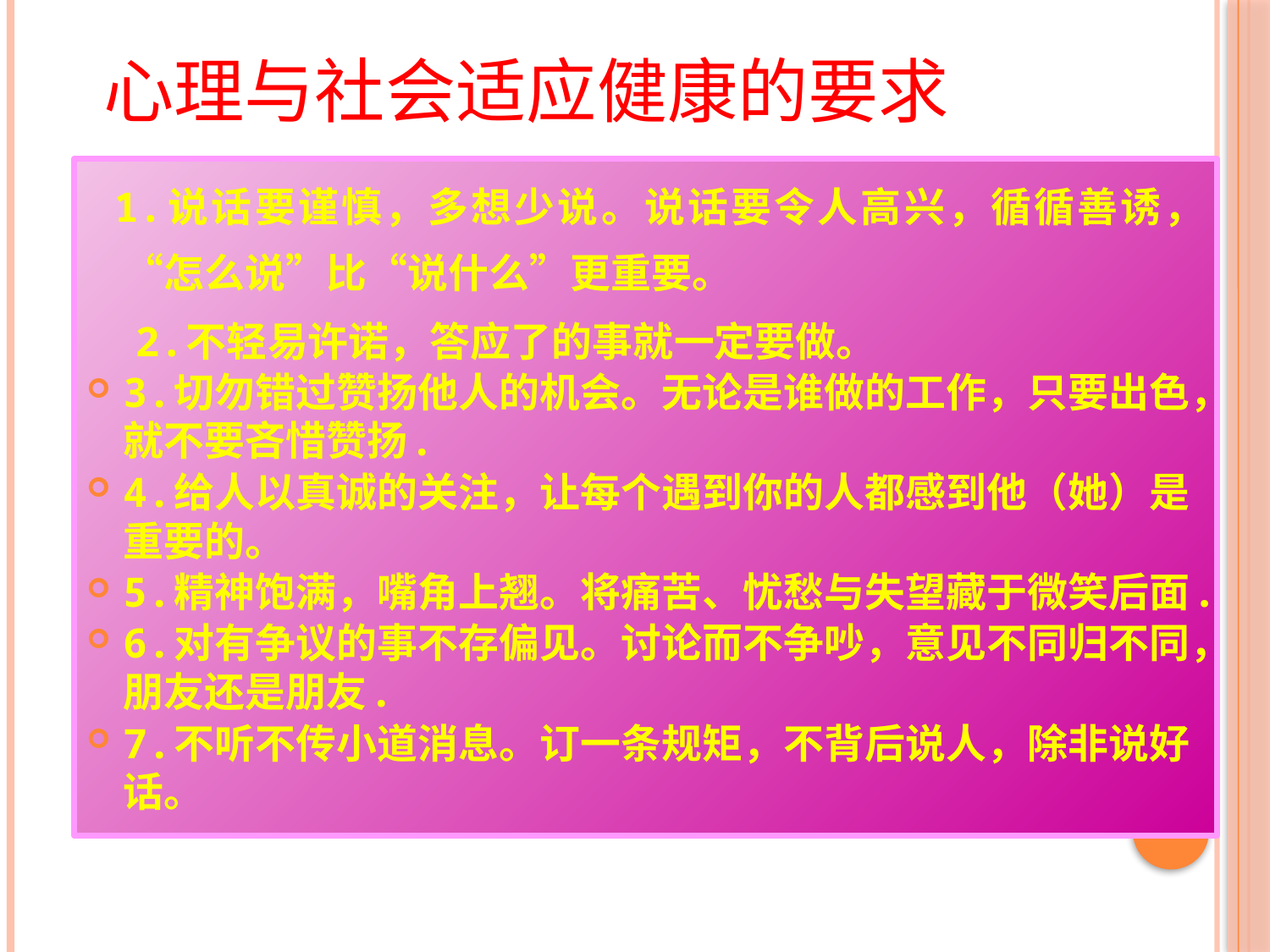

# 心理与社会适应健康的要求
    1.说话要谨慎，多想少说。说话要令人高兴，循循善诱，“怎么说”比“说什么”更重要。
  2.不轻易许诺，答应了的事就一定要做。
3.切勿错过赞扬他人的机会。无论是谁做的工作，只要出色，就不要吝惜赞扬.
4.给人以真诚的关注，让每个遇到你的人都感到他（她）是重要的。
5.精神饱满，嘴角上翘。将痛苦、忧愁与失望藏于微笑后面.
6.对有争议的事不存偏见。讨论而不争吵，意见不同归不同，朋友还是朋友.
7.不听不传小道消息。订一条规矩，不背后说人，除非说好话。